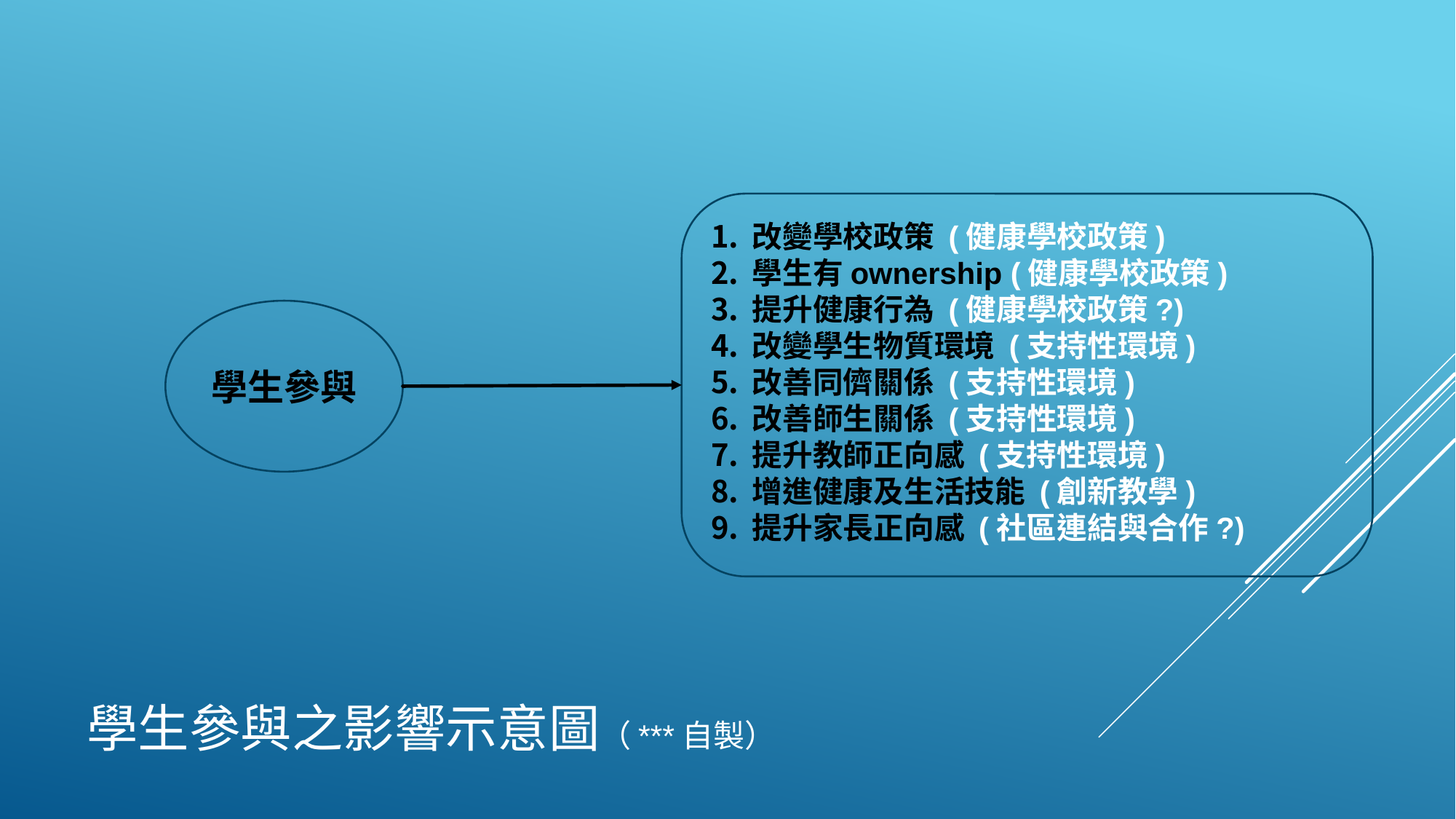

改變學校政策 (健康學校政策)
學生有ownership (健康學校政策)
提升健康行為 (健康學校政策?)
改變學生物質環境 (支持性環境)
改善同儕關係 (支持性環境)
改善師生關係 (支持性環境)
提升教師正向感 (支持性環境)
增進健康及生活技能 (創新教學)
提升家長正向感 (社區連結與合作?)
學生參與
# 學生參與之影響示意圖（***自製）